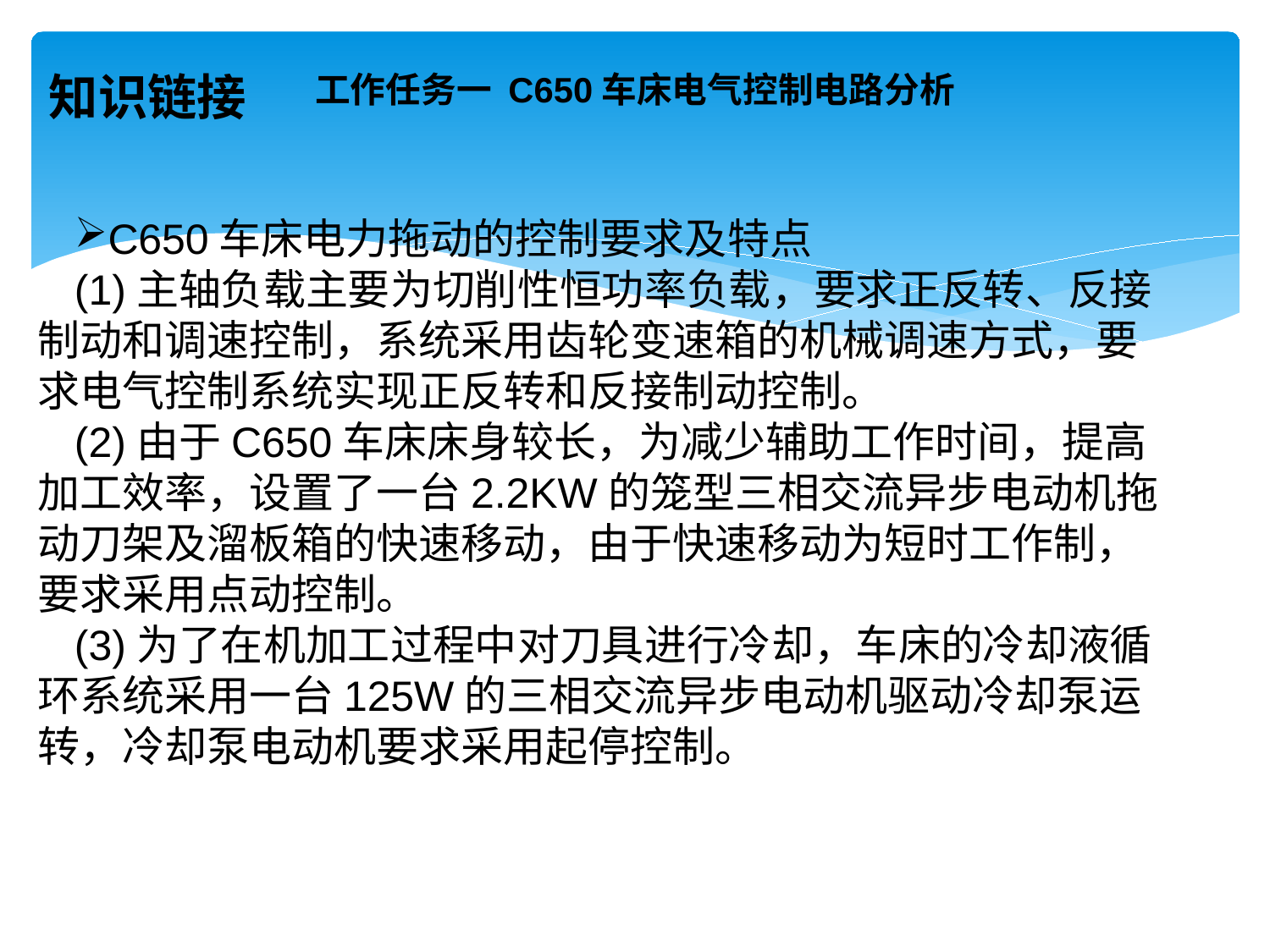

# 工作任务一 C650车床电气控制电路分析
知识链接
C650车床电力拖动的控制要求及特点
(1)主轴负载主要为切削性恒功率负载，要求正反转、反接制动和调速控制，系统采用齿轮变速箱的机械调速方式，要求电气控制系统实现正反转和反接制动控制。
(2)由于C650车床床身较长，为减少辅助工作时间，提高加工效率，设置了一台2.2KW的笼型三相交流异步电动机拖动刀架及溜板箱的快速移动，由于快速移动为短时工作制，要求采用点动控制。
(3)为了在机加工过程中对刀具进行冷却，车床的冷却液循环系统采用一台125W的三相交流异步电动机驱动冷却泵运转，冷却泵电动机要求采用起停控制。